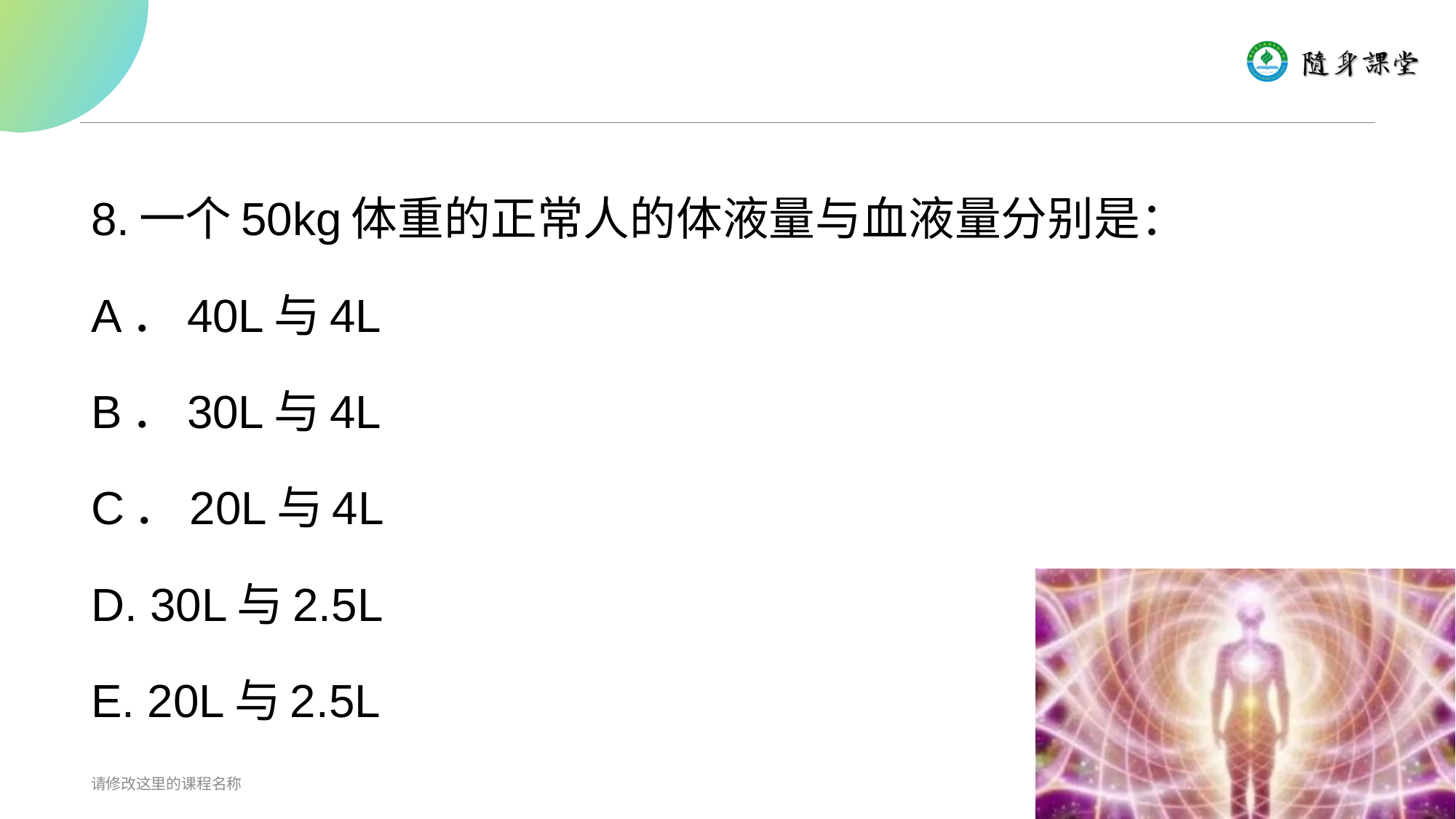

#
8.一个50kg体重的正常人的体液量与血液量分别是：
A．40L与4L
B．30L与4L
C．20L与4L
D. 30L与2.5L
E. 20L与2.5L
请修改这里的课程名称
48